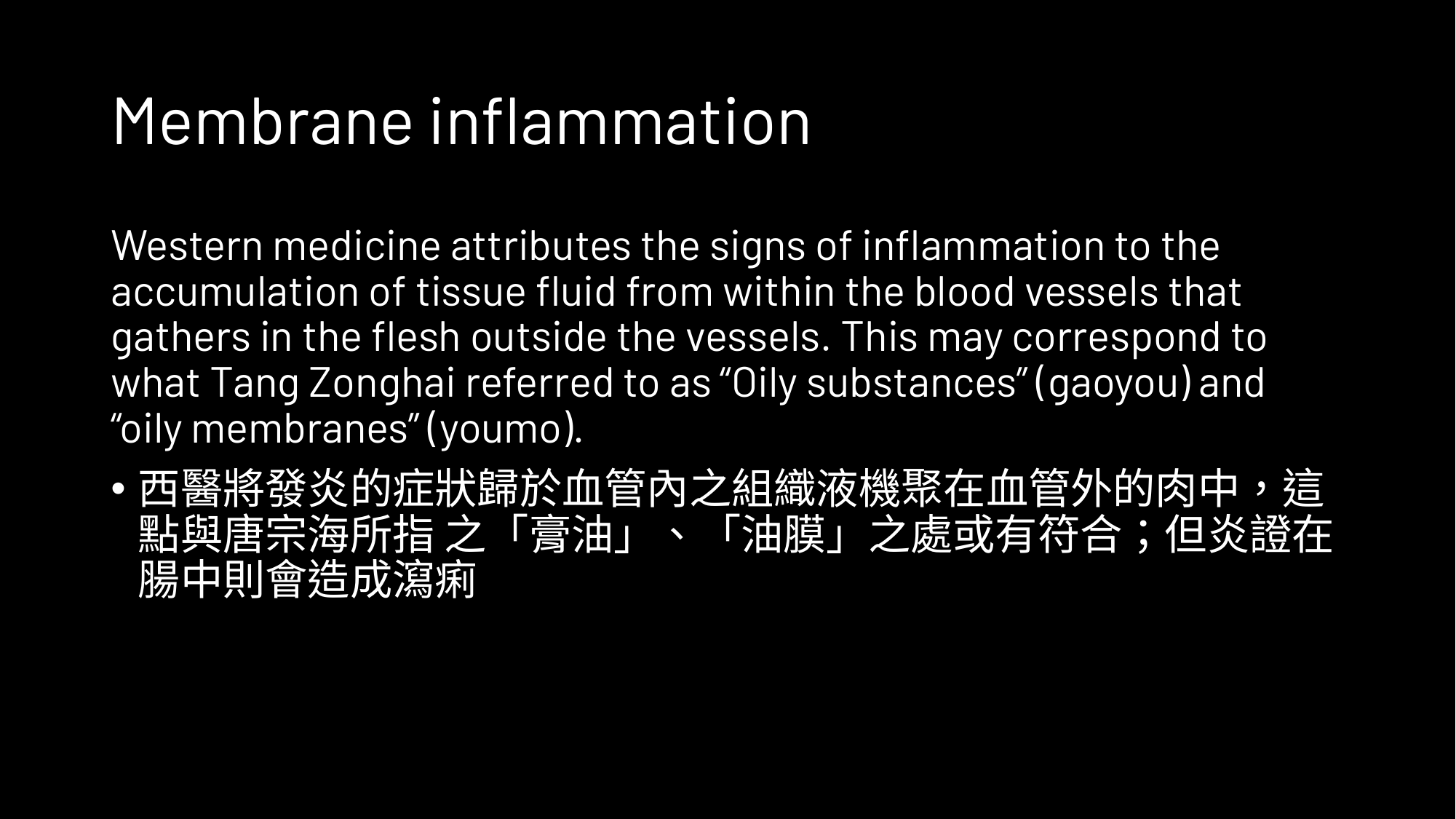

# Membrane inflammation
Western medicine attributes the signs of inflammation to the accumulation of tissue fluid from within the blood vessels that gathers in the flesh outside the vessels. This may correspond to what Tang Zonghai referred to as “Oily substances” (gaoyou) and “oily membranes” (youmo).
西醫將發炎的症狀歸於血管內之組織液機聚在血管外的肉中，這點與唐宗海所指 之「膏油」、「油膜」之處或有符合；但炎證在腸中則會造成瀉痢